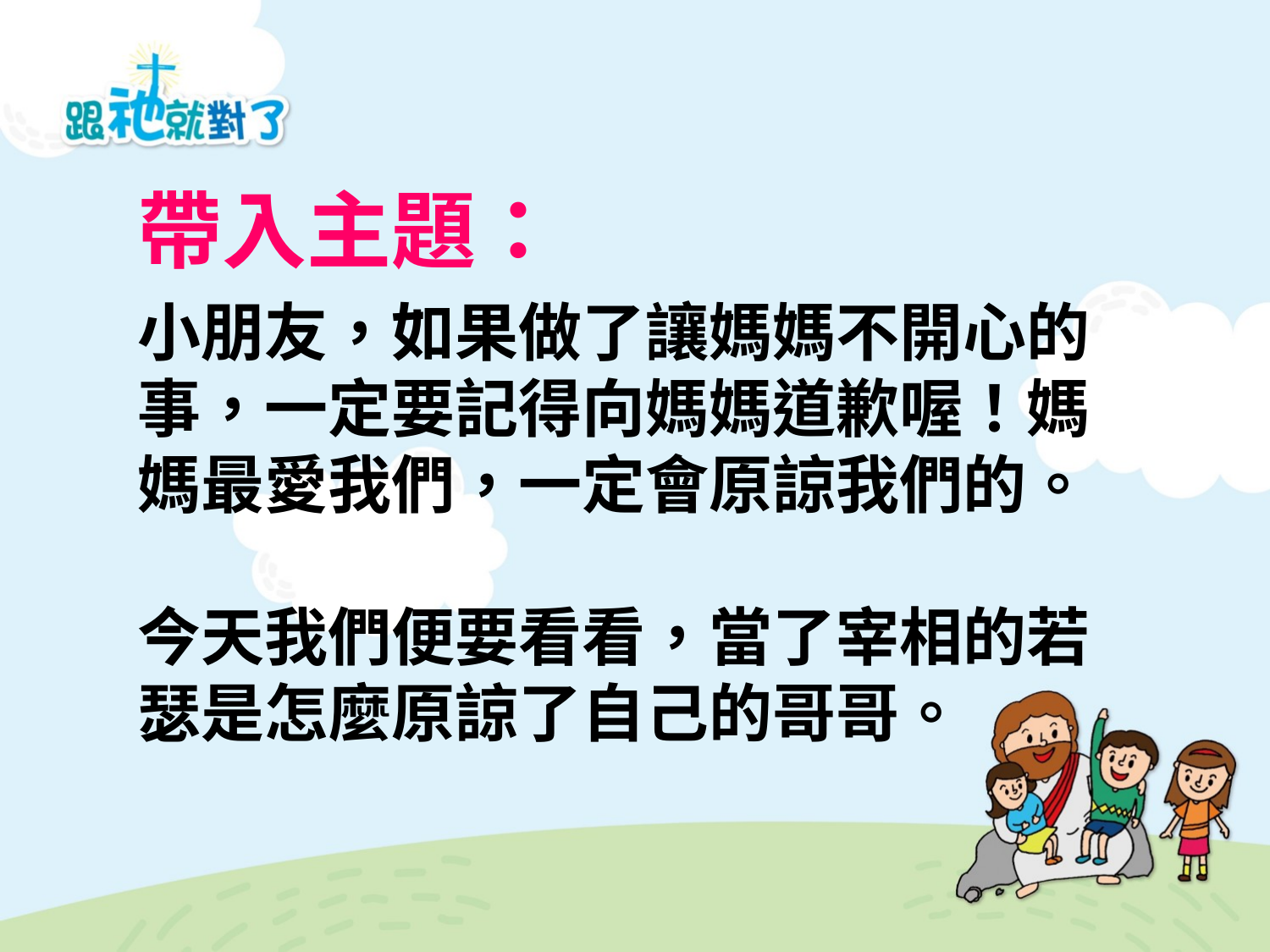

帶入主題：
小朋友，如果做了讓媽媽不開心的事，一定要記得向媽媽道歉喔！媽媽最愛我們，一定會原諒我們的。

今天我們便要看看，當了宰相的若瑟是怎麼原諒了自己的哥哥。